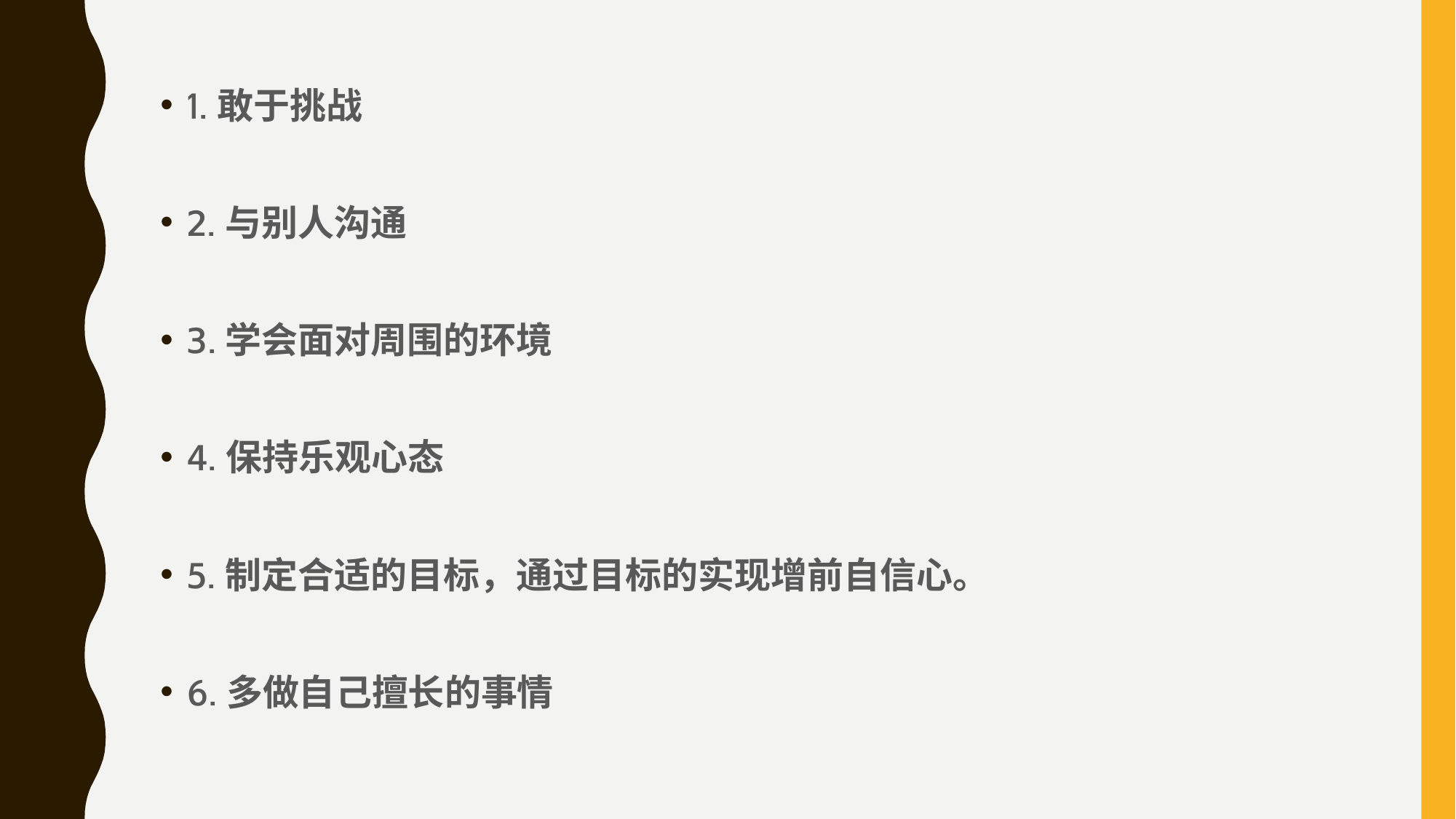

1.敢于挑战

2.与别人沟通

3.学会面对周围的环境

4.保持乐观心态

5.制定合适的目标，通过目标的实现增前自信心。

6.多做自己擅长的事情